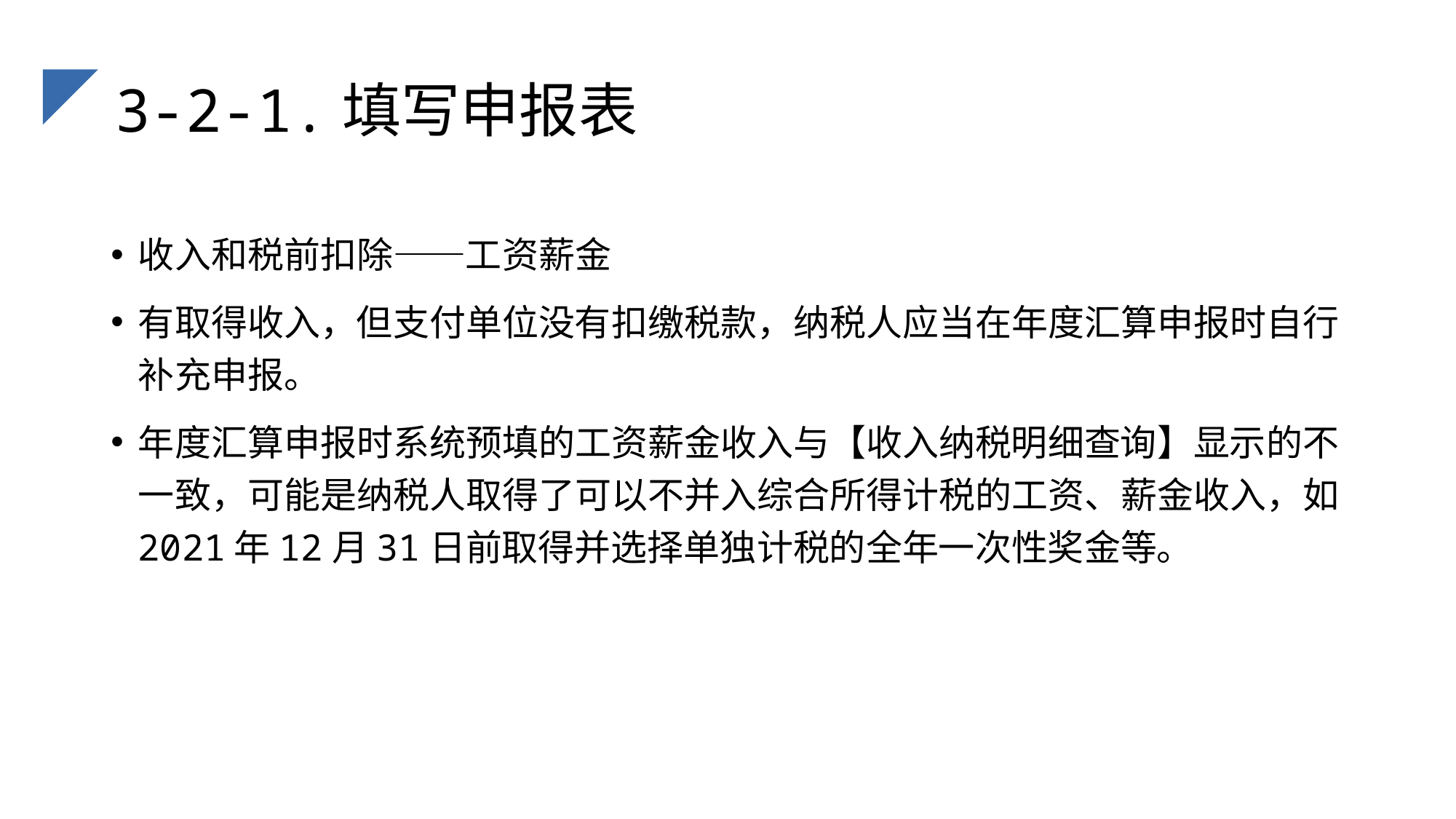

# 3-2-1.填写申报表
收入和税前扣除——工资薪金
有取得收入，但支付单位没有扣缴税款，纳税人应当在年度汇算申报时自行补充申报。
年度汇算申报时系统预填的工资薪金收入与【收入纳税明细查询】显示的不一致，可能是纳税人取得了可以不并入综合所得计税的工资、薪金收入，如2021年12月31日前取得并选择单独计税的全年一次性奖金等。